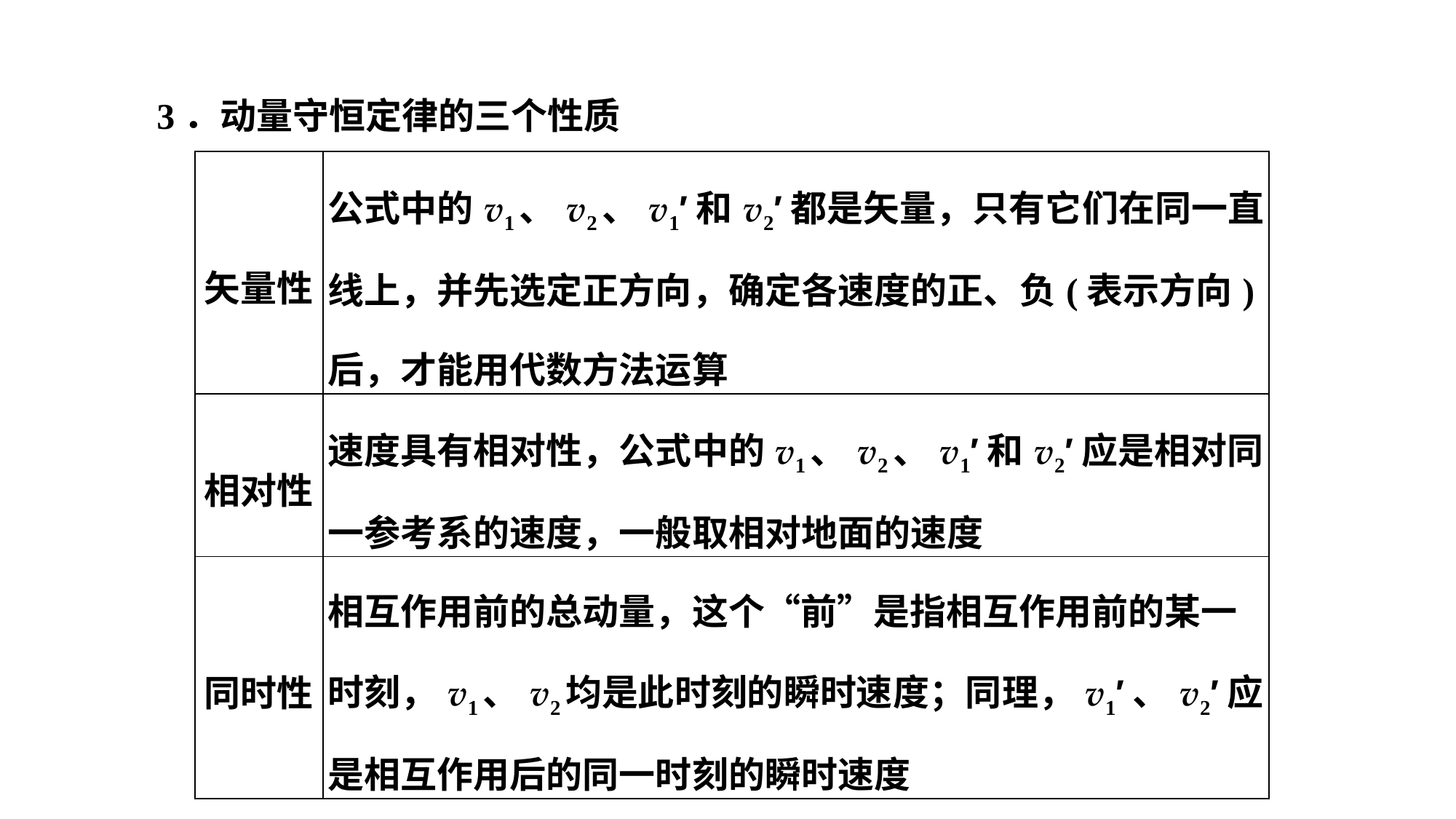

3．动量守恒定律的三个性质

| 矢量性 | 公式中的v1、v2、v1′和v2′都是矢量，只有它们在同一直线上，并先选定正方向，确定各速度的正、负(表示方向)后，才能用代数方法运算 |
| --- | --- |
| 相对性 | 速度具有相对性，公式中的v1、v2、v1′和v2′应是相对同一参考系的速度，一般取相对地面的速度 |
| 同时性 | 相互作用前的总动量，这个“前”是指相互作用前的某一时刻，v1、v2均是此时刻的瞬时速度；同理，v1′、v2′应是相互作用后的同一时刻的瞬时速度 |